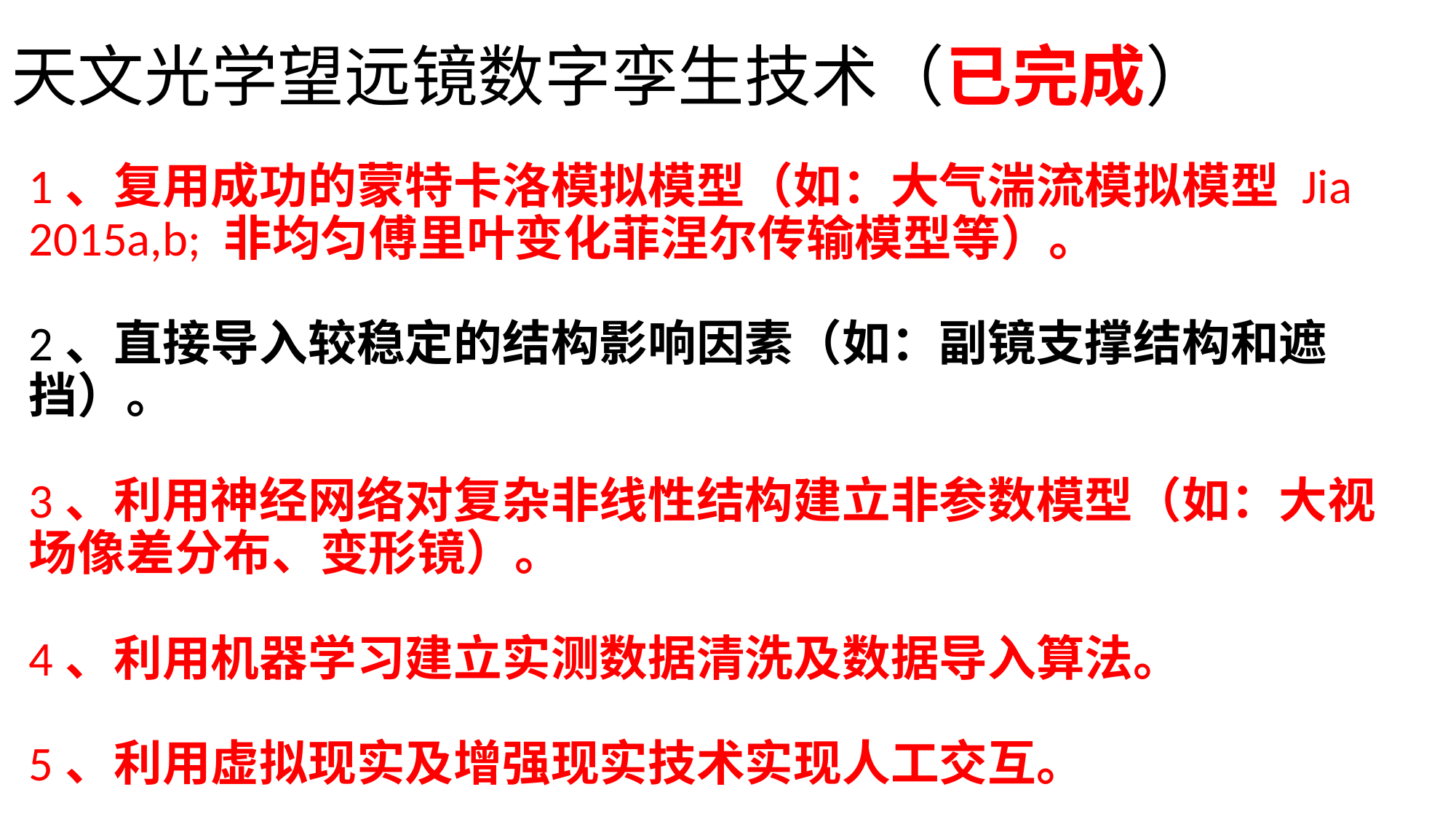

# 天文光学望远镜数字孪生技术（已完成）

1、复用成功的蒙特卡洛模拟模型（如：大气湍流模拟模型 Jia 2015a,b; 非均匀傅里叶变化菲涅尔传输模型等）。

2、直接导入较稳定的结构影响因素（如：副镜支撑结构和遮挡）。

3、利用神经网络对复杂非线性结构建立非参数模型（如：大视场像差分布、变形镜）。

4、利用机器学习建立实测数据清洗及数据导入算法。

5、利用虚拟现实及增强现实技术实现人工交互。